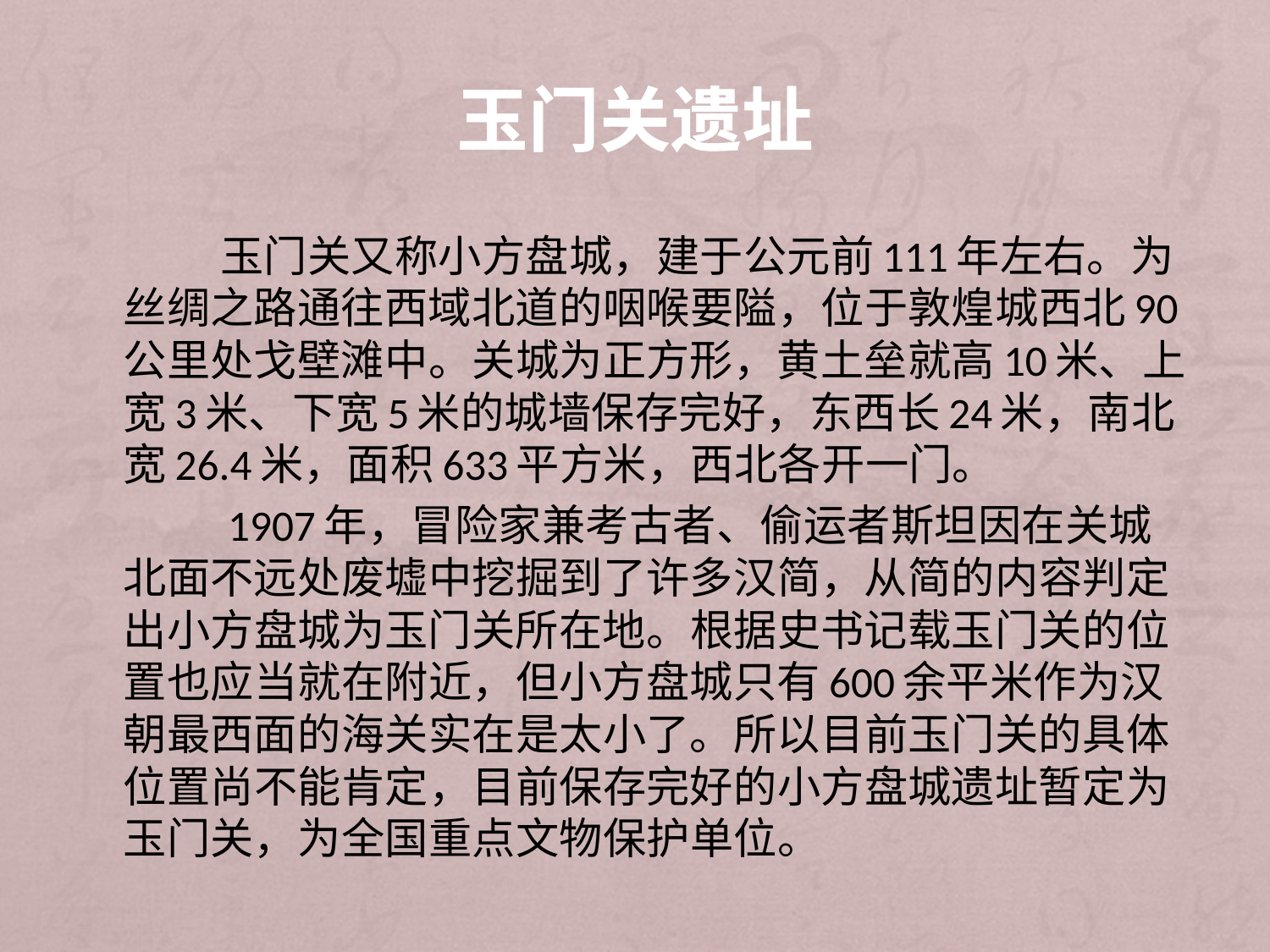

# 玉门关遗址
              玉门关又称小方盘城，建于公元前111年左右。为丝绸之路通往西域北道的咽喉要隘，位于敦煌城西北90公里处戈壁滩中。关城为正方形，黄土垒就高10米、上宽3米、下宽5米的城墙保存完好，东西长24米，南北宽26.4米，面积633平方米，西北各开一门。
     　　1907年，冒险家兼考古者、偷运者斯坦因在关城北面不远处废墟中挖掘到了许多汉简，从简的内容判定出小方盘城为玉门关所在地。根据史书记载玉门关的位置也应当就在附近，但小方盘城只有600余平米作为汉朝最西面的海关实在是太小了。所以目前玉门关的具体位置尚不能肯定，目前保存完好的小方盘城遗址暂定为玉门关，为全国重点文物保护单位。